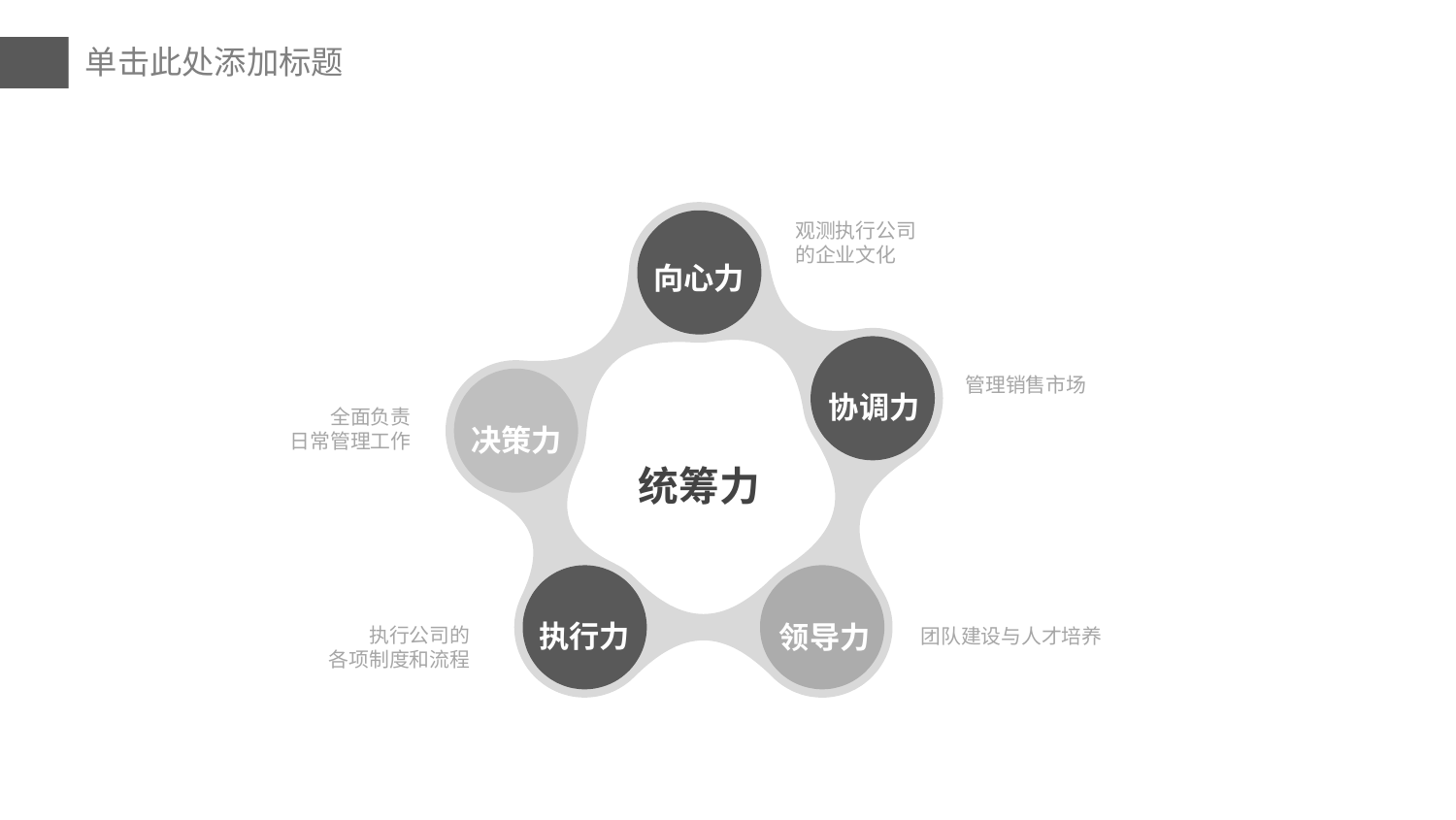

观测执行公司
的企业文化
向心力

协调力
管理销售市场

决策力
全面负责
日常管理工作
统筹力

执行力
领导力
执行公司的
各项制度和流程
团队建设与人才培养